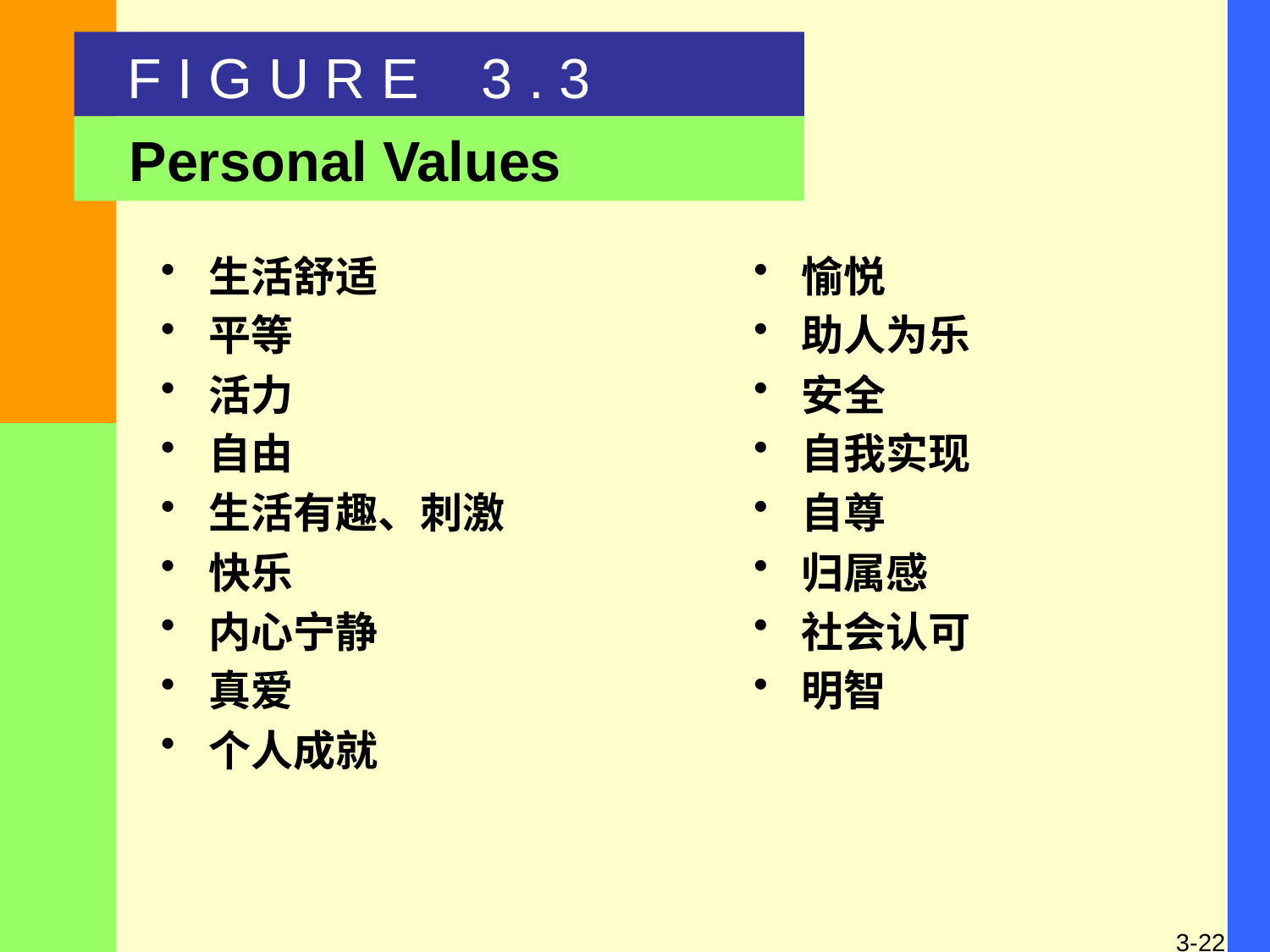

F I G U R E    3 . 3

Personal Values
生活舒适
平等
活力
自由
生活有趣、刺激
快乐
内心宁静
真爱
个人成就
愉悦
助人为乐
安全
自我实现
自尊
归属感
社会认可
明智

3-22